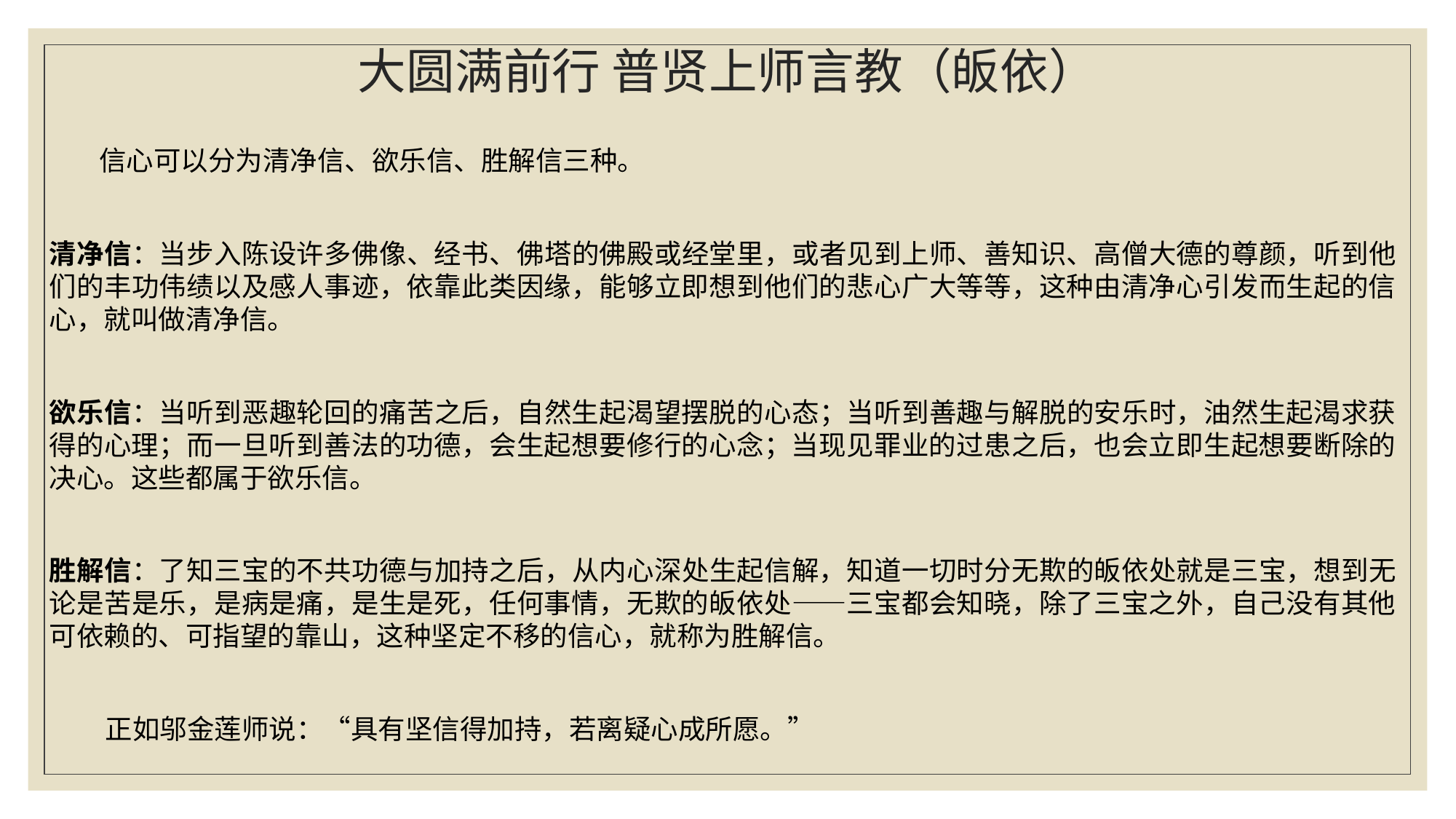

# 大圆满前行 普贤上师言教（皈依）
       信心可以分为清净信、欲乐信、胜解信三种。

清净信：当步入陈设许多佛像、经书、佛塔的佛殿或经堂里，或者见到上师、善知识、高僧大德的尊颜，听到他们的丰功伟绩以及感人事迹，依靠此类因缘，能够立即想到他们的悲心广大等等，这种由清净心引发而生起的信心，就叫做清净信。

欲乐信：当听到恶趣轮回的痛苦之后，自然生起渴望摆脱的心态；当听到善趣与解脱的安乐时，油然生起渴求获得的心理；而一旦听到善法的功德，会生起想要修行的心念；当现见罪业的过患之后，也会立即生起想要断除的决心。这些都属于欲乐信。

胜解信：了知三宝的不共功德与加持之后，从内心深处生起信解，知道一切时分无欺的皈依处就是三宝，想到无论是苦是乐，是病是痛，是生是死，任何事情，无欺的皈依处——三宝都会知晓，除了三宝之外，自己没有其他可依赖的、可指望的靠山，这种坚定不移的信心，就称为胜解信。

        正如邬金莲师说：“具有坚信得加持，若离疑心成所愿。”